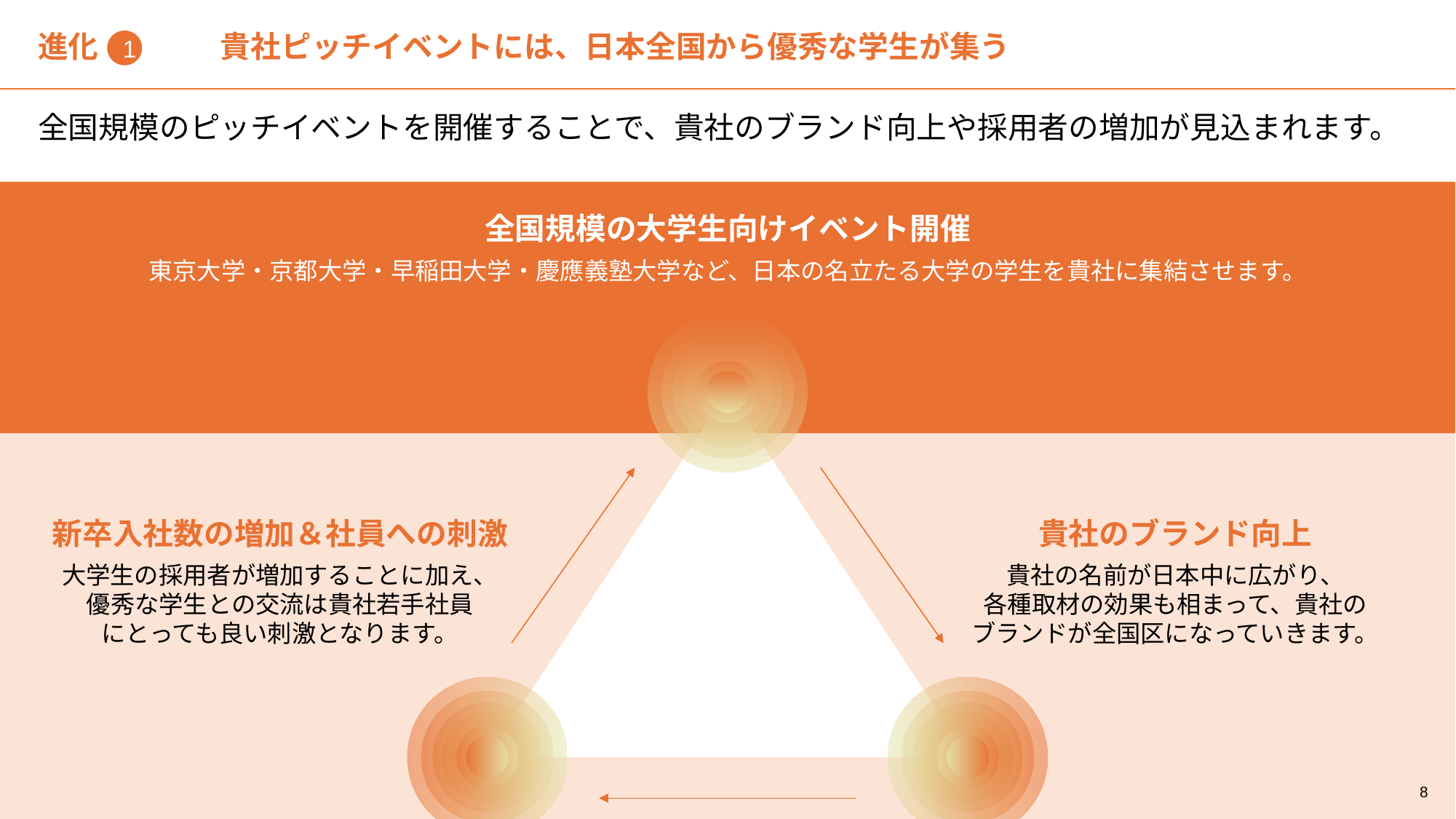

進化　　　　貴社ピッチイベントには、日本全国から優秀な学生が集う
1
全国規模のピッチイベントを開催することで、貴社のブランド向上や採用者の増加が見込まれます。

全国規模の大学生向けイベント開催
東京大学・京都大学・早稲田大学・慶應義塾大学など、日本の名立たる大学の学生を貴社に集結させます。

新卒入社数の増加＆社員への刺激
大学生の採用者が増加することに加え、
優秀な学生との交流は貴社若手社員
にとっても良い刺激となります。
貴社のブランド向上
貴社の名前が日本中に広がり、
各種取材の効果も相まって、貴社の
ブランドが全国区になっていきます。

8